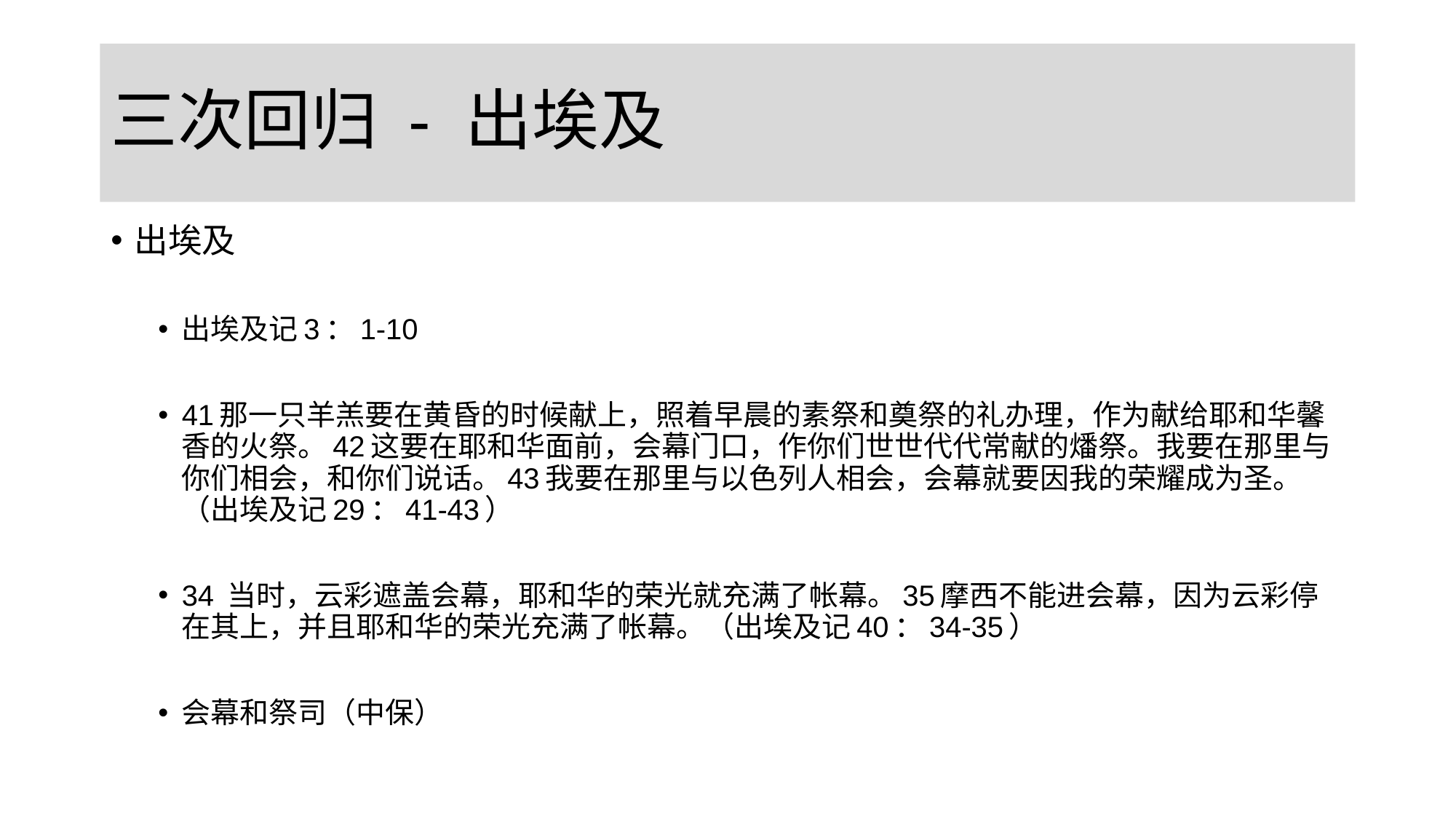

# 三次回归 - 出埃及
出埃及

出埃及记3：1-10

41那一只羊羔要在黄昏的时候献上，照着早晨的素祭和奠祭的礼办理，作为献给耶和华馨香的火祭。42这要在耶和华面前，会幕门口，作你们世世代代常献的燔祭。我要在那里与你们相会，和你们说话。43我要在那里与以色列人相会，会幕就要因我的荣耀成为圣。（出埃及记29：41-43）

34 当时，云彩遮盖会幕，耶和华的荣光就充满了帐幕。35摩西不能进会幕，因为云彩停在其上，并且耶和华的荣光充满了帐幕。（出埃及记40：34-35）

会幕和祭司（中保）